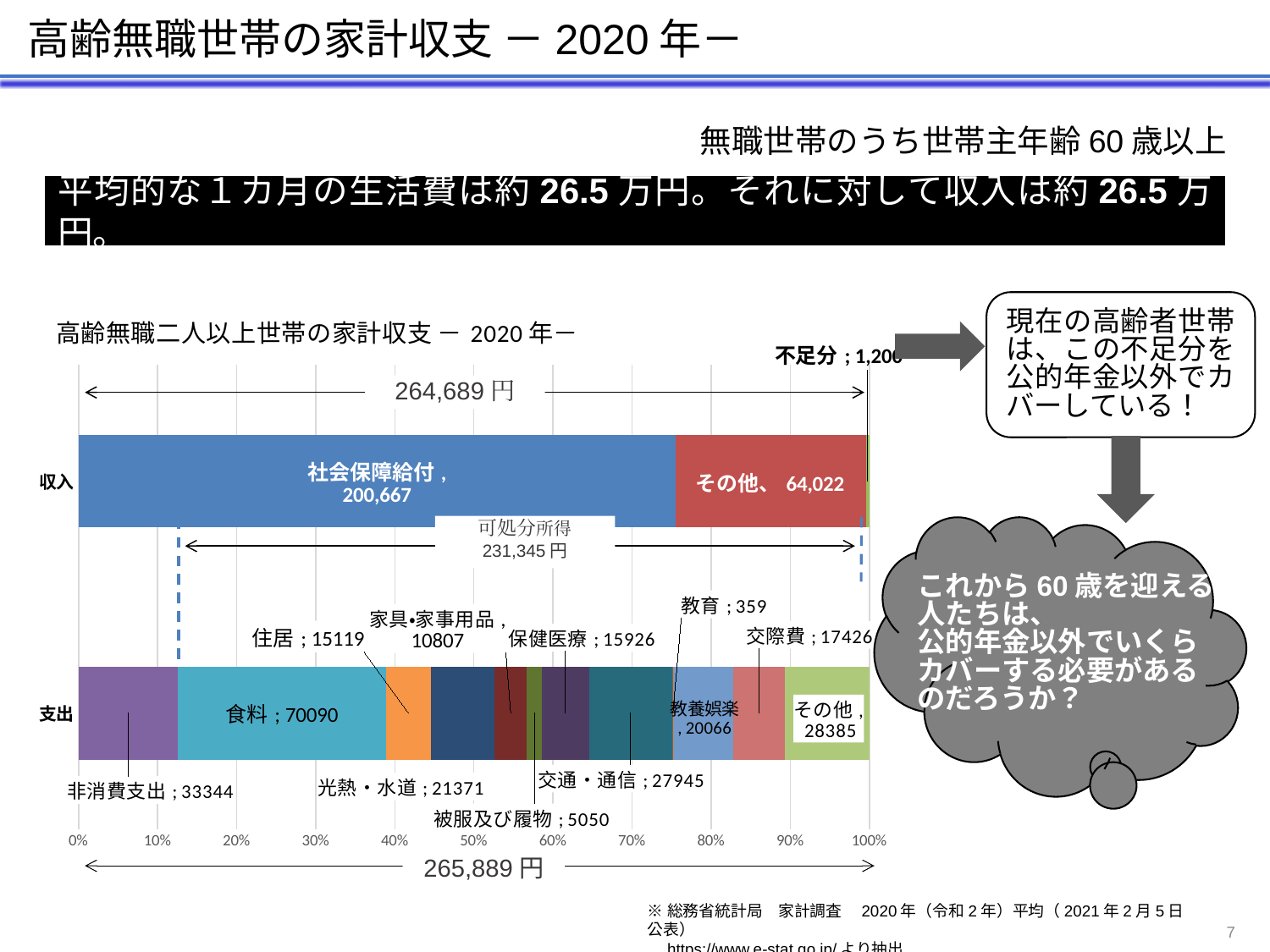

高齢無職世帯の家計収支 －2020年－
無職世帯のうち世帯主年齢60歳以上
平均的な１カ月の生活費は約26.5万円。それに対して収入は約26.5万円。

### Chart: 高齢無職二人以上世帯の家計収支 －2020年－

| Category | 社会保障給付 | その他 | 不足分 | 非消費支出 | 食料 | 住居 | 光熱・水道 | 家具・家事用品 | 被服及び履物 | 保健医療 | 交通・通信 | 教育 | 教養娯楽 | 交際費 | その他 |
|---|---|---|---|---|---|---|---|---|---|---|---|---|---|---|---|
| 支出 | None | None | None | 33344.0 | 70090.0 | 15119.0 | 21371.0 | 10807.0 | 5050.0 | 15926.0 | 27945.0 | 359.0 | 20066.0 | 17426.0 | 28385.0 |
| 収入 | 200667.0 | 64022.0 | 1200.0 | None | None | None | None | None | None | None | None | None | None | None | None |
現在の高齢者世帯は、この不足分を公的年金以外でカバーしている！

264,689円

可処分所得
231,345円

これから60歳を迎える人たちは、
公的年金以外でいくらカバーする必要があるのだろうか？
265,889円
※総務省統計局　家計調査　2020年（令和2年）平均（2021年2月5日公表）
　https://www.e-stat.go.jp/より抽出
7